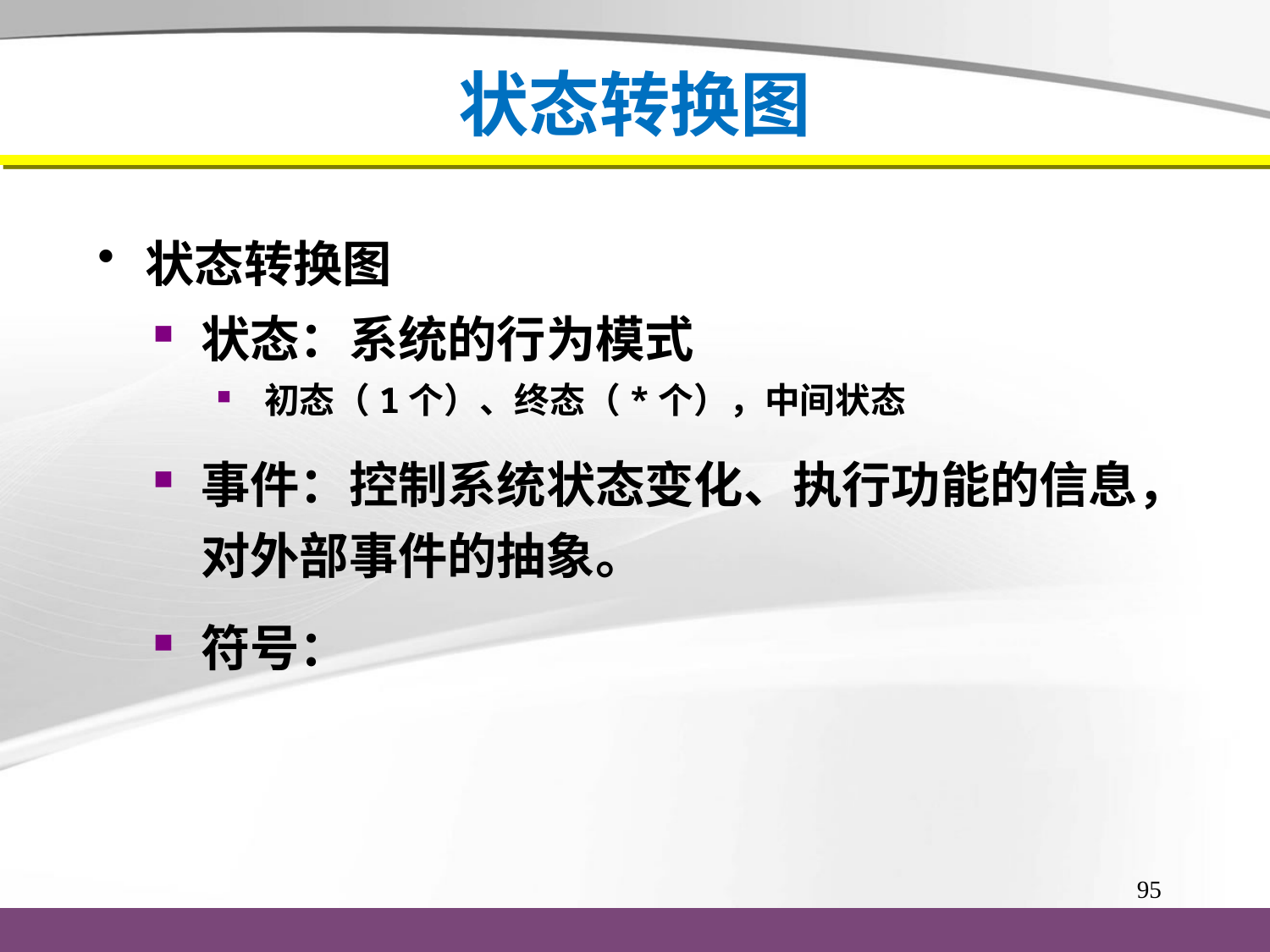

# 状态转换图
状态转换图
状态：系统的行为模式
初态（1个）、终态（*个），中间状态
事件：控制系统状态变化、执行功能的信息，对外部事件的抽象。
符号：
95